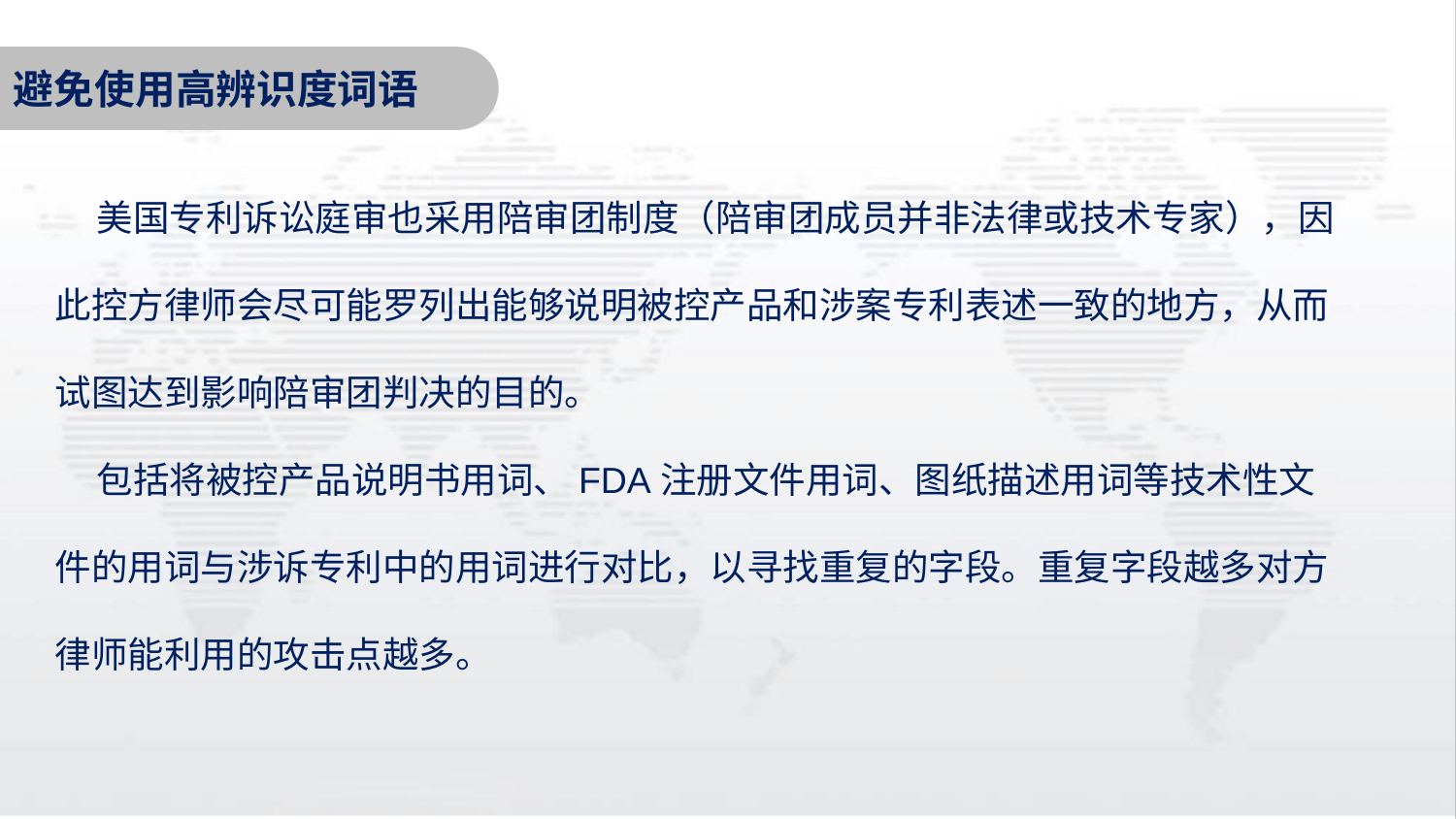

避免使用高辨识度词语
    美国专利诉讼庭审也采用陪审团制度（陪审团成员并非法律或技术专家），因此控方律师会尽可能罗列出能够说明被控产品和涉案专利表述一致的地方，从而试图达到影响陪审团判决的目的。
    包括将被控产品说明书用词、FDA注册文件用词、图纸描述用词等技术性文件的用词与涉诉专利中的用词进行对比，以寻找重复的字段。重复字段越多对方律师能利用的攻击点越多。